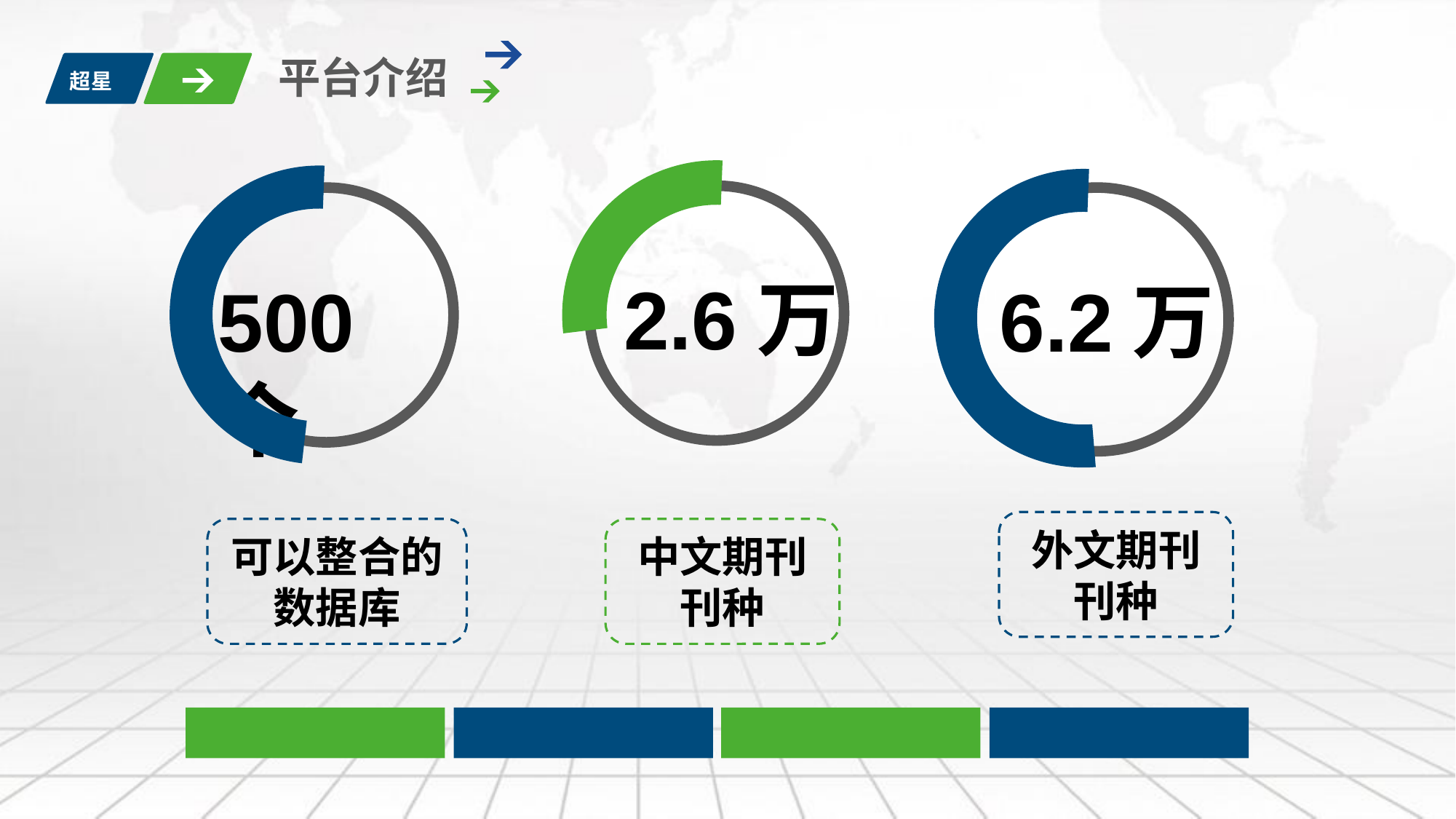

平台介绍

超星

500个

2.6万

6.2万
外文期刊刊种
可以整合的
数据库
中文期刊刊种